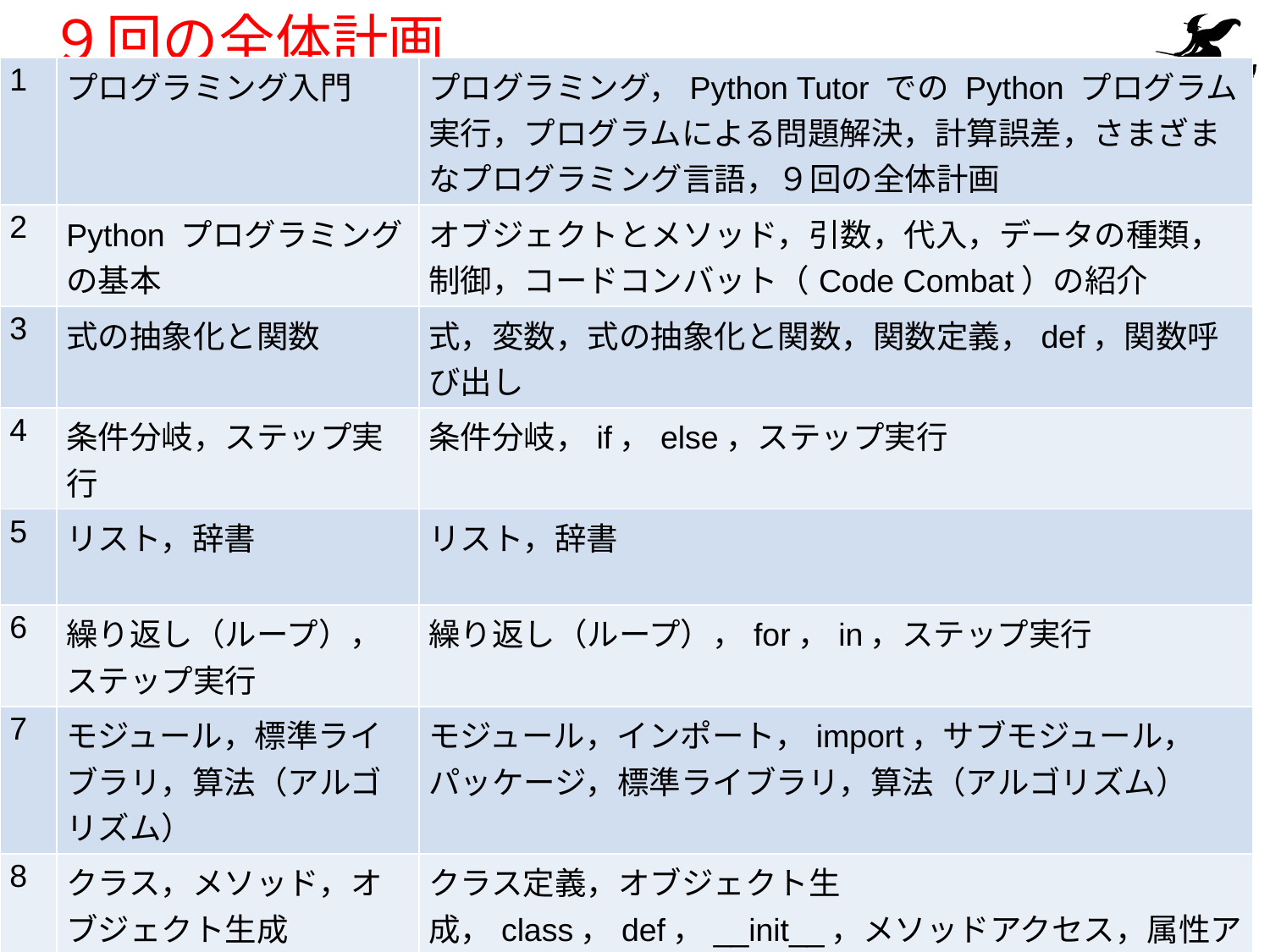

# ９回の全体計画
| 1 | プログラミング入門 | プログラミング，Python Tutor での Python プログラム実行，プログラムによる問題解決，計算誤差，さまざまなプログラミング言語，９回の全体計画 |
| --- | --- | --- |
| 2 | Python プログラミングの基本 | オブジェクトとメソッド，引数，代入，データの種類，制御，コードコンバット（Code Combat）の紹介 |
| 3 | 式の抽象化と関数 | 式，変数，式の抽象化と関数，関数定義，def，関数呼び出し |
| 4 | 条件分岐，ステップ実行 | 条件分岐，if，else，ステップ実行 |
| 5 | リスト，辞書 | リスト，辞書 |
| 6 | 繰り返し（ループ），ステップ実行 | 繰り返し（ループ），for，in，ステップ実行 |
| 7 | モジュール，標準ライブラリ，算法（アルゴリズム） | モジュール，インポート，import，サブモジュール，パッケージ，標準ライブラリ，算法（アルゴリズム） |
| 8 | クラス，メソッド，オブジェクト生成 | クラス定義，オブジェクト生成，class，def，\_\_init\_\_，メソッドアクセス，属性アクセス，self |
| 9 | クラス階層，継承 | クラス階層，継承，super，dir，プログラム開発環境，オンライン開発環境 |
67